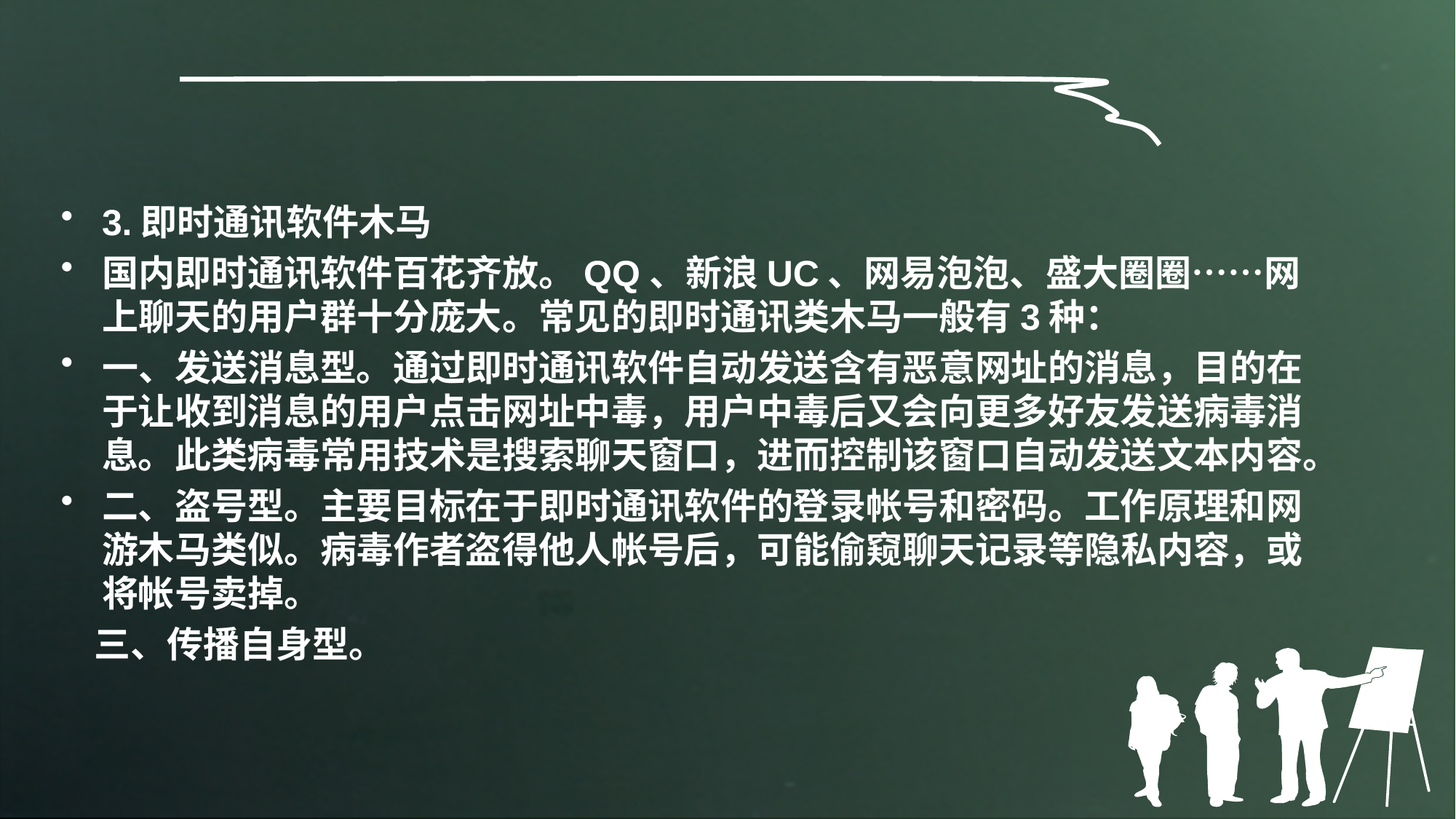

3.即时通讯软件木马
国内即时通讯软件百花齐放。QQ、新浪UC、网易泡泡、盛大圈圈……网上聊天的用户群十分庞大。常见的即时通讯类木马一般有3种：
一、发送消息型。通过即时通讯软件自动发送含有恶意网址的消息，目的在于让收到消息的用户点击网址中毒，用户中毒后又会向更多好友发送病毒消息。此类病毒常用技术是搜索聊天窗口，进而控制该窗口自动发送文本内容。
二、盗号型。主要目标在于即时通讯软件的登录帐号和密码。工作原理和网游木马类似。病毒作者盗得他人帐号后，可能偷窥聊天记录等隐私内容，或将帐号卖掉。
   三、传播自身型。